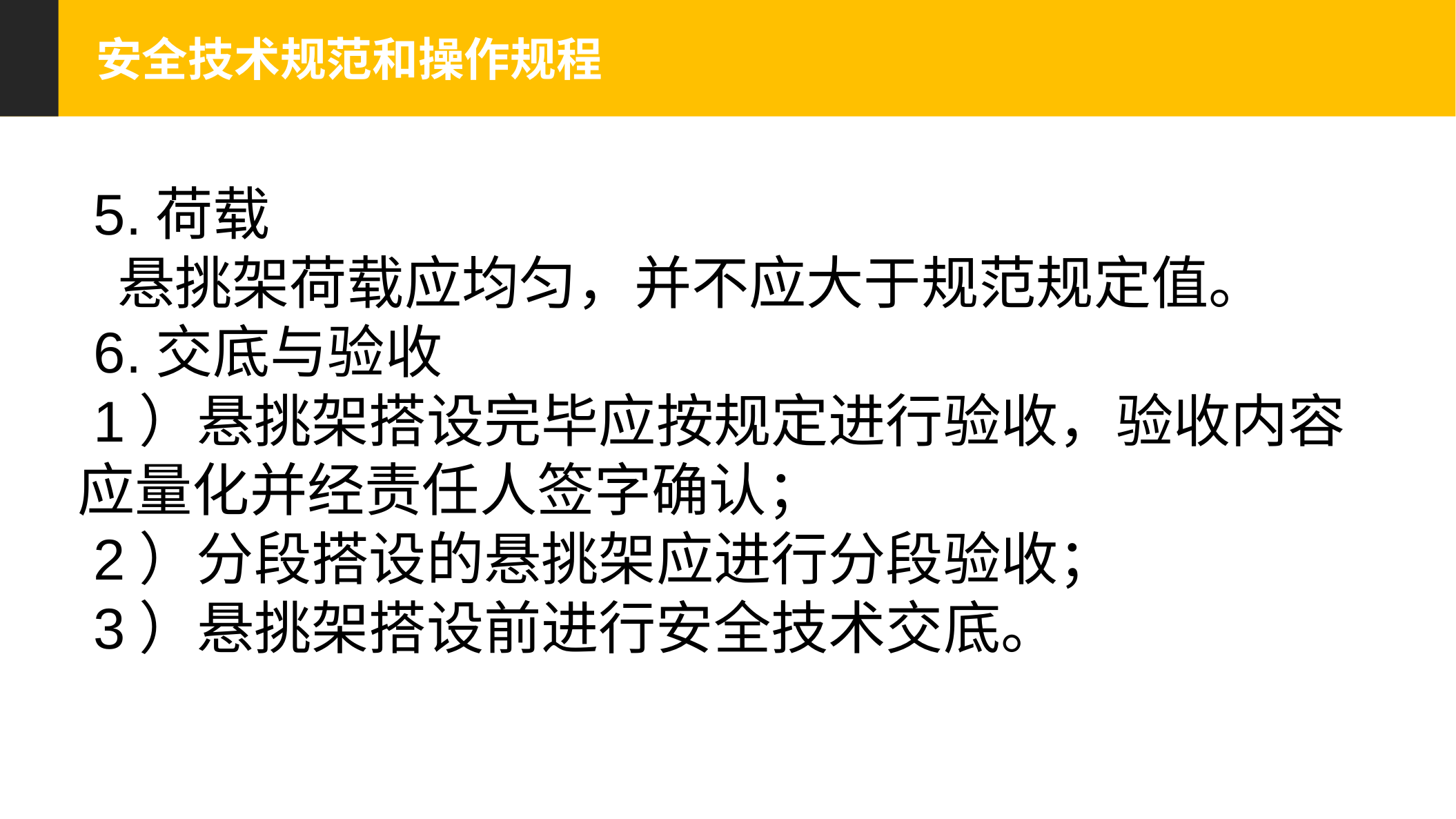

安全技术规范和操作规程
 5.荷载
  悬挑架荷载应均匀，并不应大于规范规定值。
 6.交底与验收
 1）悬挑架搭设完毕应按规定进行验收，验收内容应量化并经责任人签字确认；
 2）分段搭设的悬挑架应进行分段验收；
 3）悬挑架搭设前进行安全技术交底。